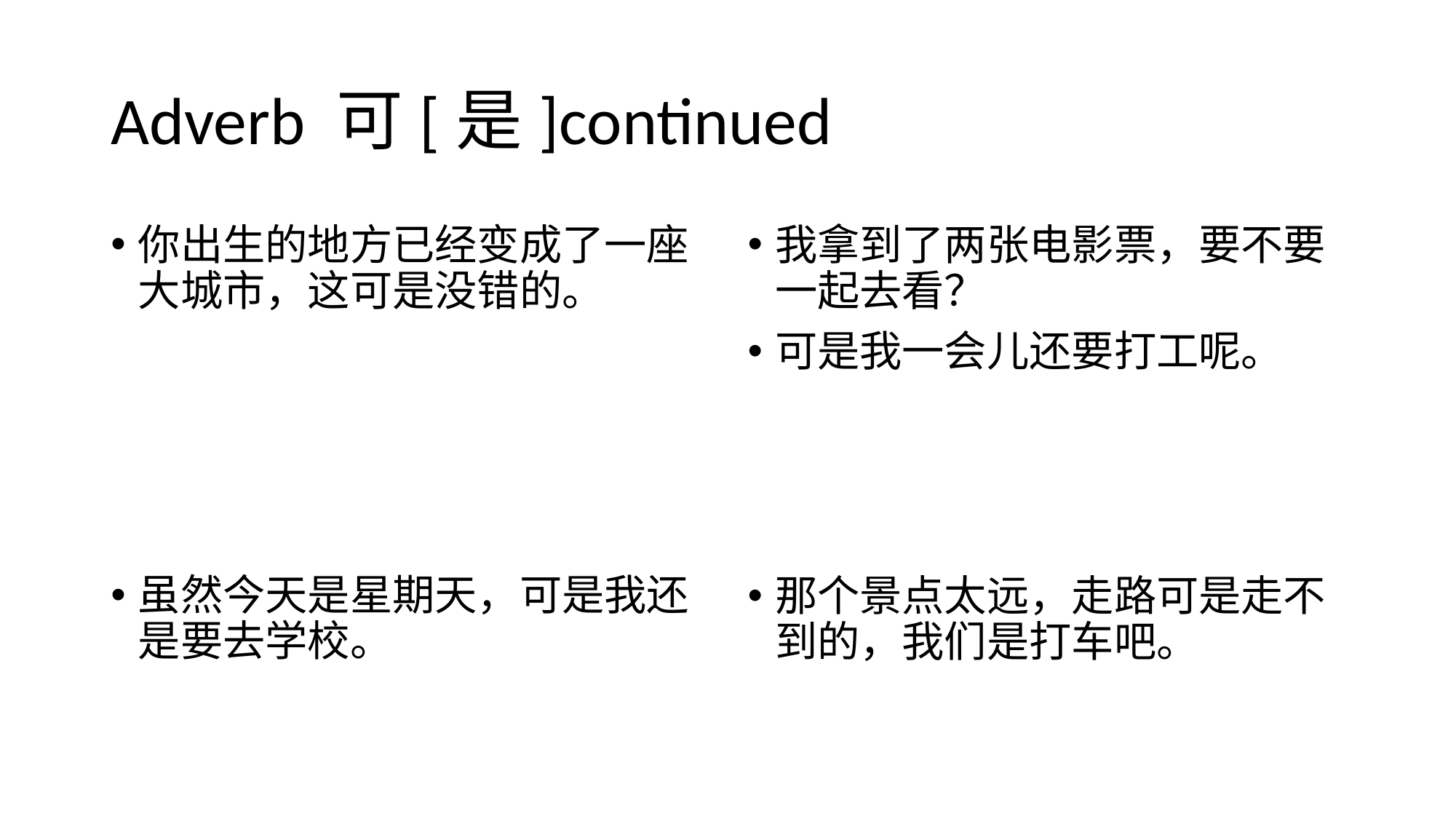

# Adverb 可[是]continued
你出生的地方已经变成了一座大城市，这可是没错的。

虽然今天是星期天，可是我还是要去学校。

我拿到了两张电影票，要不要一起去看？
可是我一会儿还要打工呢。

那个景点太远，走路可是走不到的，我们是打车吧。